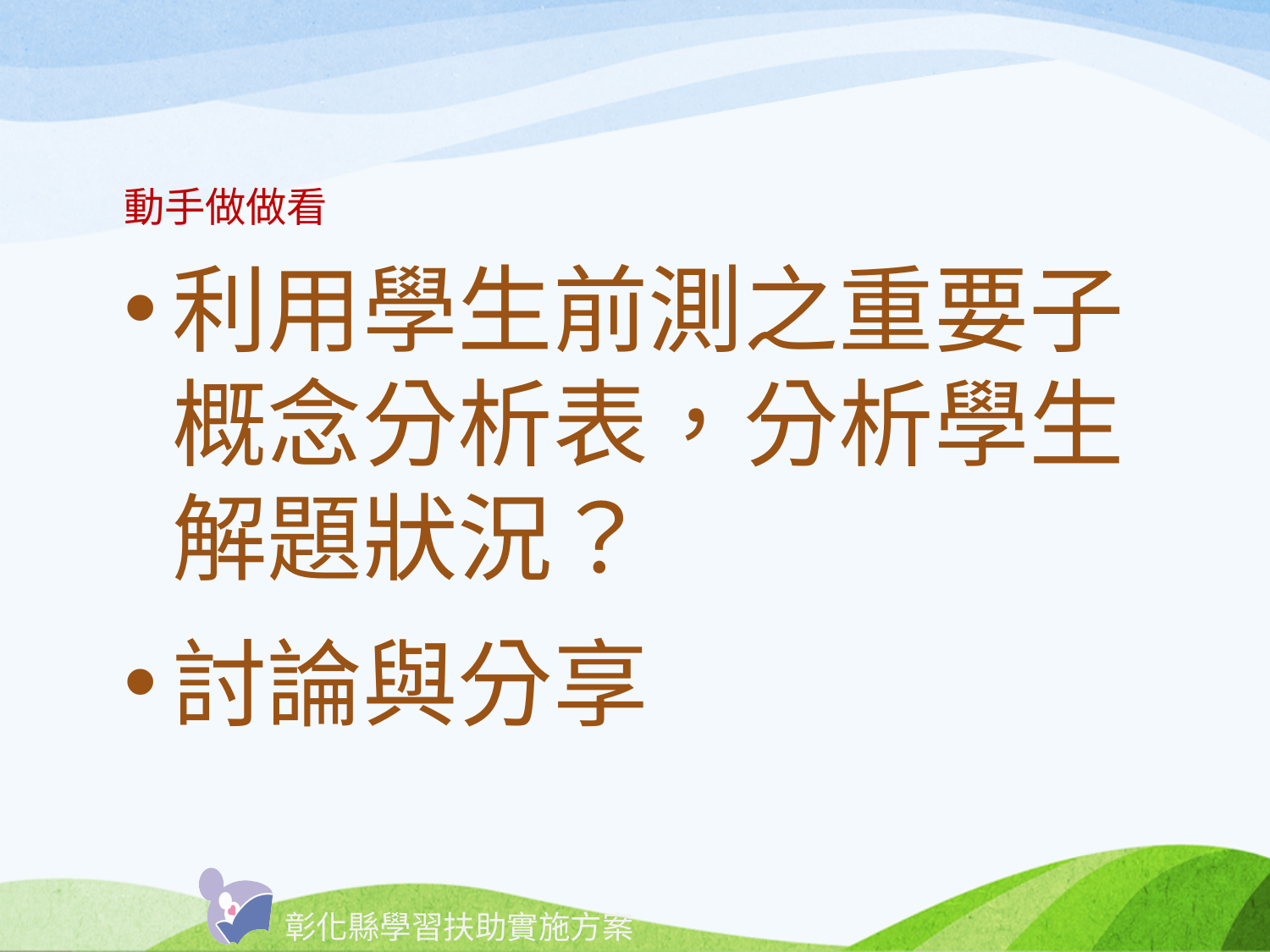

# 動手做做看
利用學生前測之重要子概念分析表，分析學生解題狀況？
討論與分享